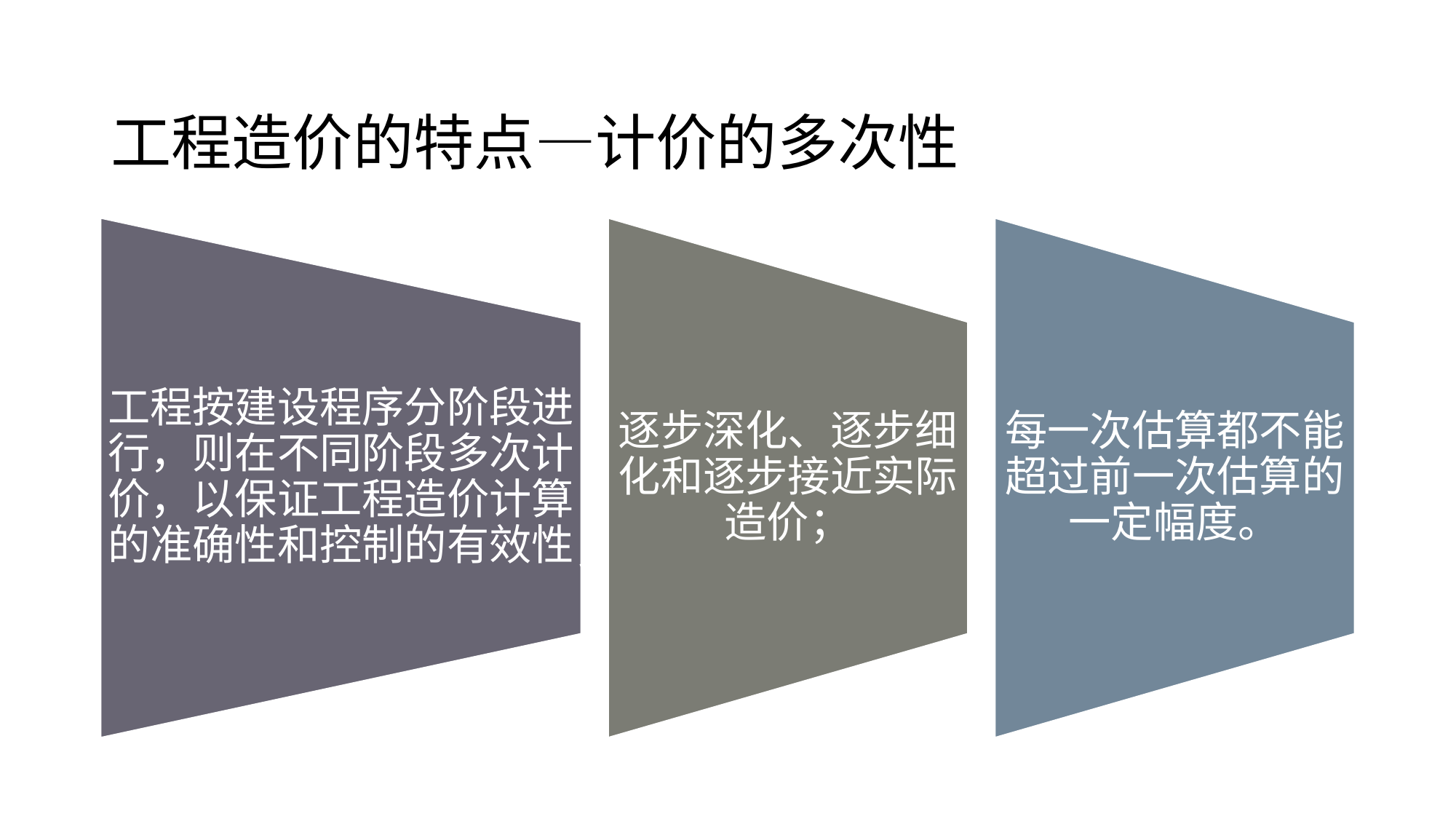

# 工程造价的特点—计价的多次性
工程按建设程序分阶段进行，则在不同阶段多次计价，以保证工程造价计算的准确性和控制的有效性；
逐步深化、逐步细化和逐步接近实际造价；
每一次估算都不能超过前一次估算的一定幅度。